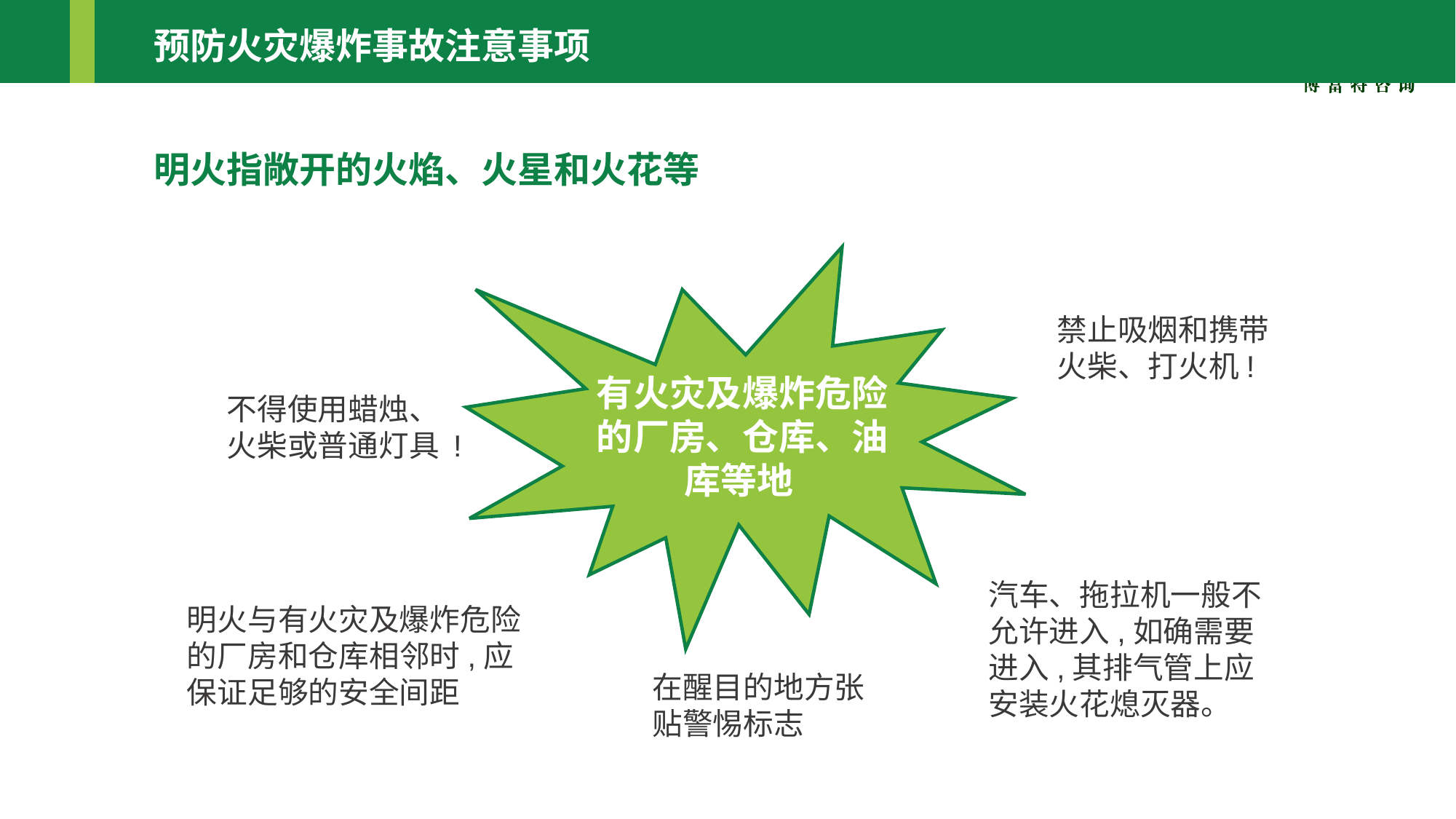

预防火灾爆炸事故注意事项
明火指敞开的火焰、火星和火花等
有火灾及爆炸危险的厂房、仓库、油库等地
禁止吸烟和携带火柴、打火机!

不得使用蜡烛、火柴或普通灯具 !
汽车、拖拉机一般不允许进入,如确需要进入,其排气管上应安装火花熄灭器。
明火与有火灾及爆炸危险的厂房和仓库相邻时,应保证足够的安全间距
在醒目的地方张贴警惕标志